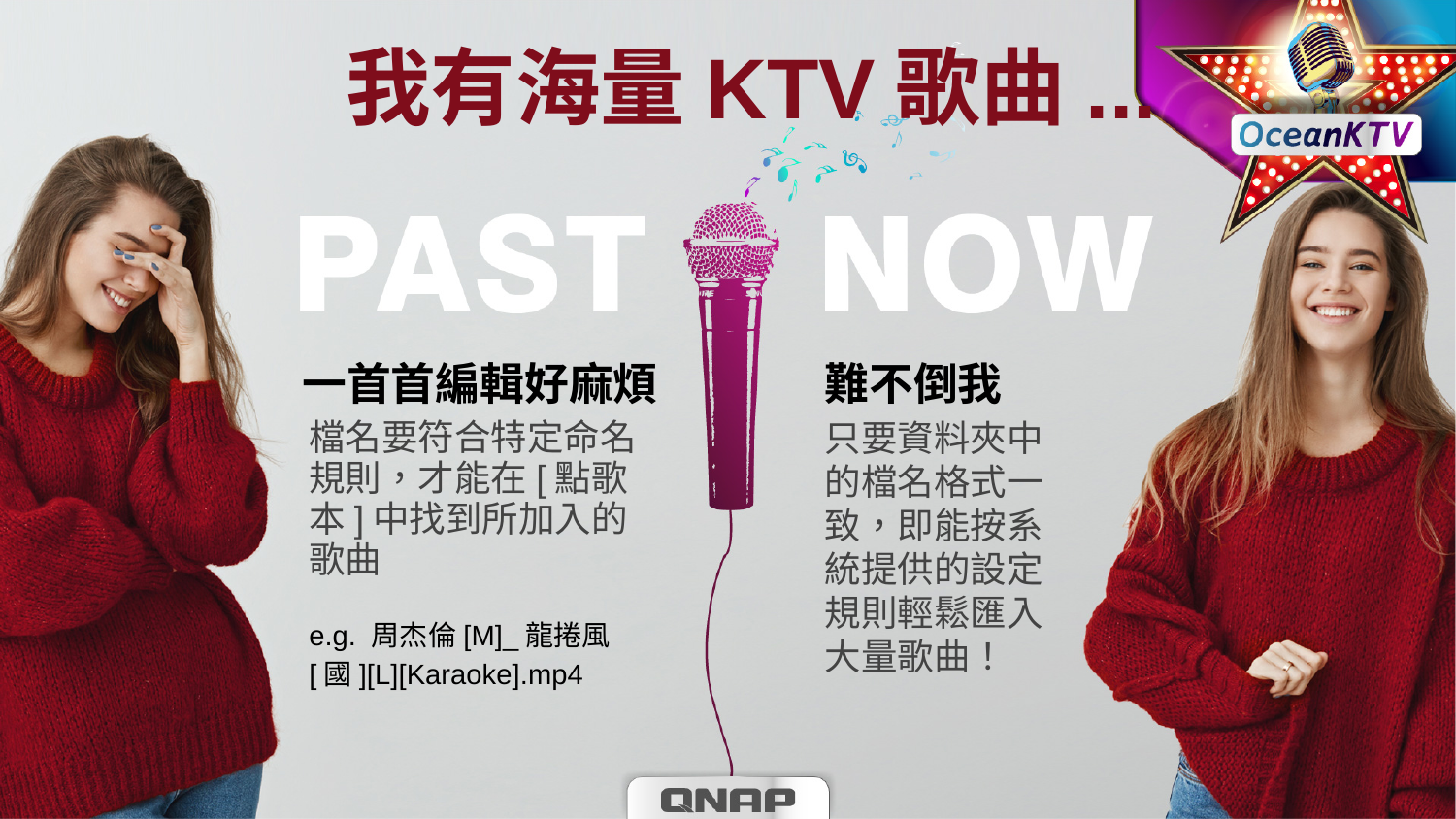

我有海量KTV歌曲...
一首首編輯好麻煩
難不倒我
檔名要符合特定命名規則，才能在[點歌本]中找到所加入的歌曲
e.g. 周杰倫[M]_龍捲風[國][L][Karaoke].mp4
只要資料夾中的檔名格式一致，即能按系統提供的設定規則輕鬆匯入大量歌曲！